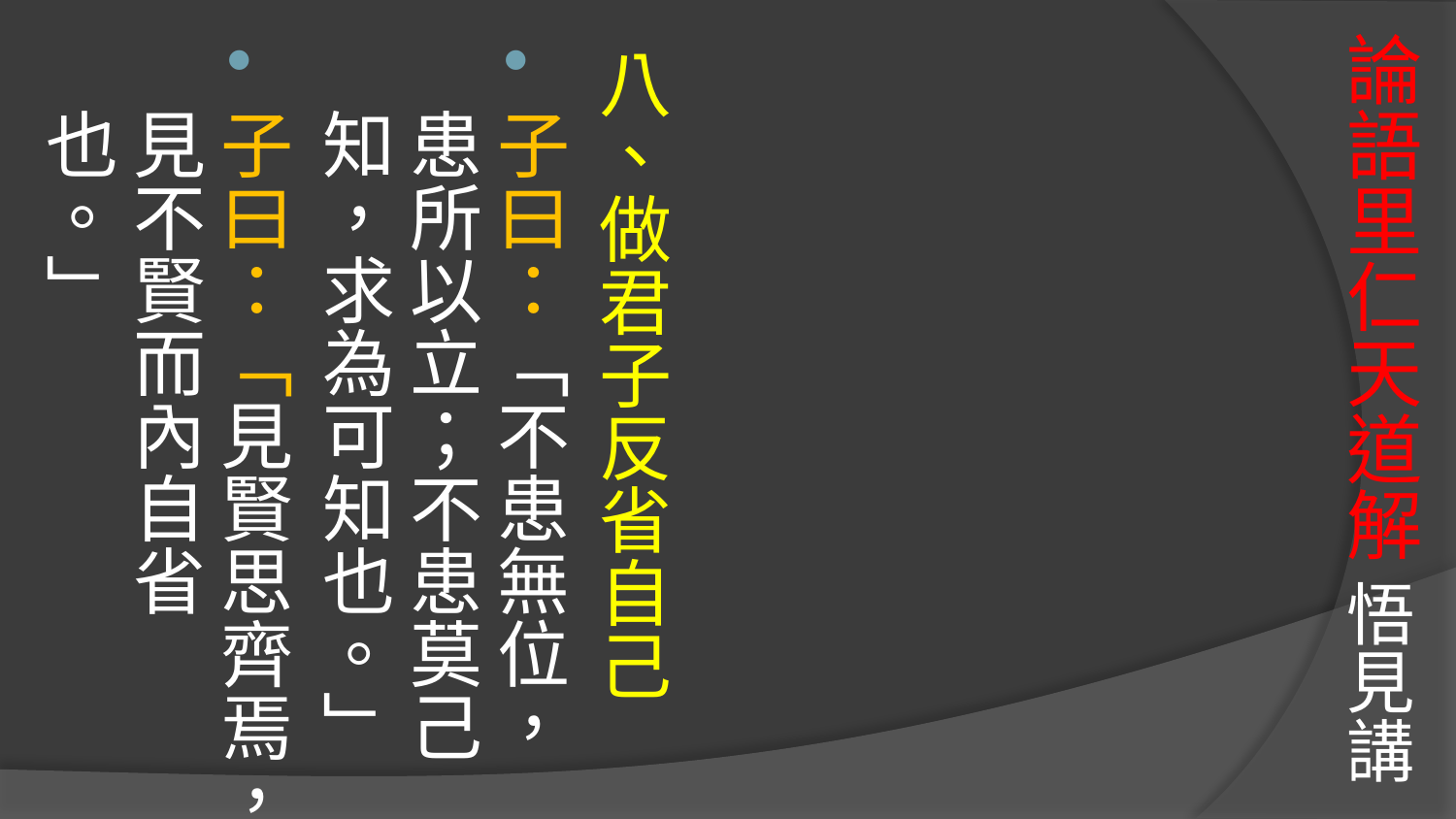

# 論語里仁天道解 悟見講
八、做君子反省自己
子曰：「不患無位，患所以立；不患莫己知，求為可知也。」
子曰：「見賢思齊焉，見不賢而內自省也。」